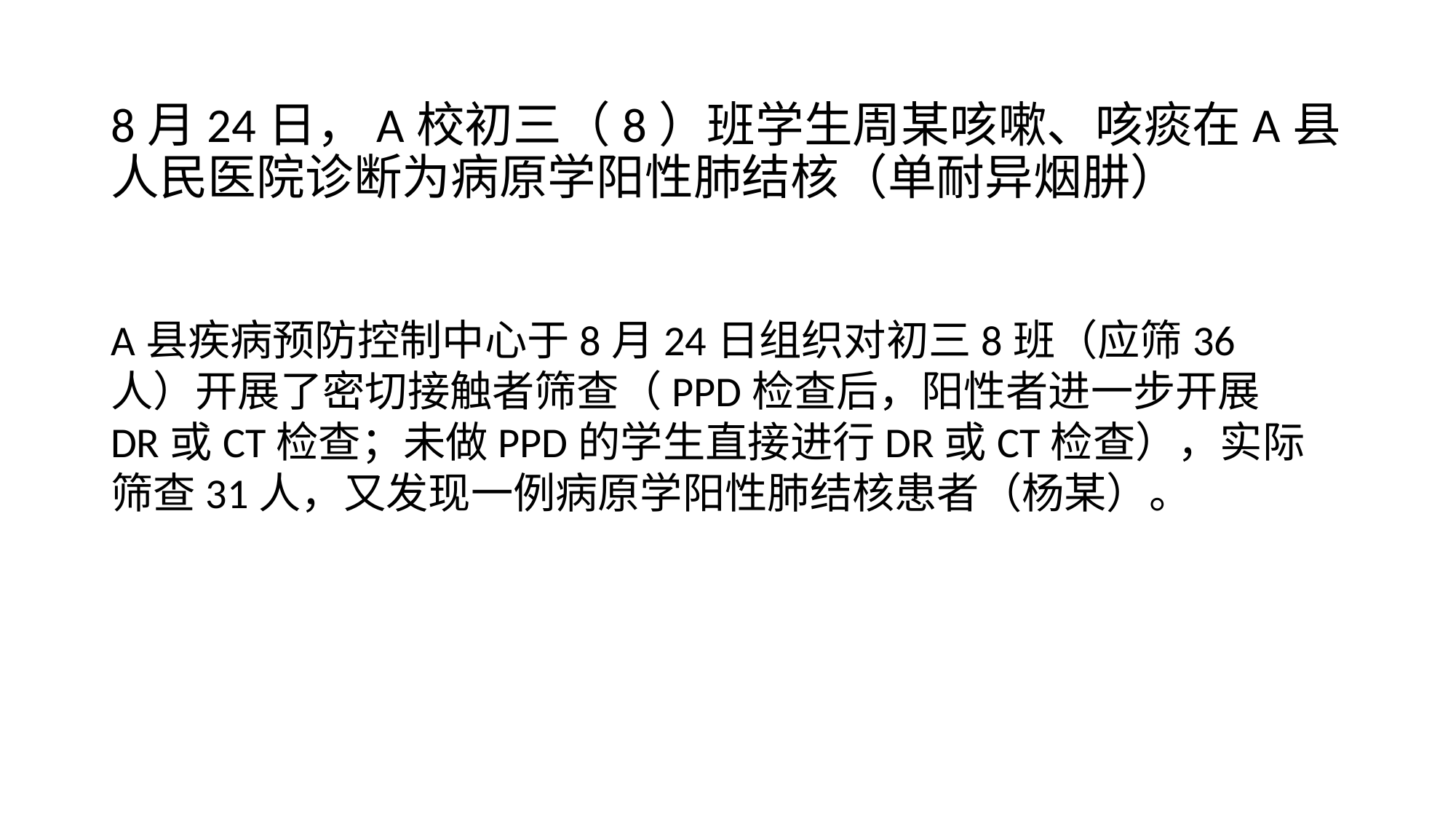

8月24日，A校初三（8）班学生周某咳嗽、咳痰在A县人民医院诊断为病原学阳性肺结核（单耐异烟肼）
A县疾病预防控制中心于8月24日组织对初三8班（应筛36人）开展了密切接触者筛查（PPD检查后，阳性者进一步开展DR或CT检查；未做PPD的学生直接进行DR或CT检查），实际筛查31人，又发现一例病原学阳性肺结核患者（杨某）。